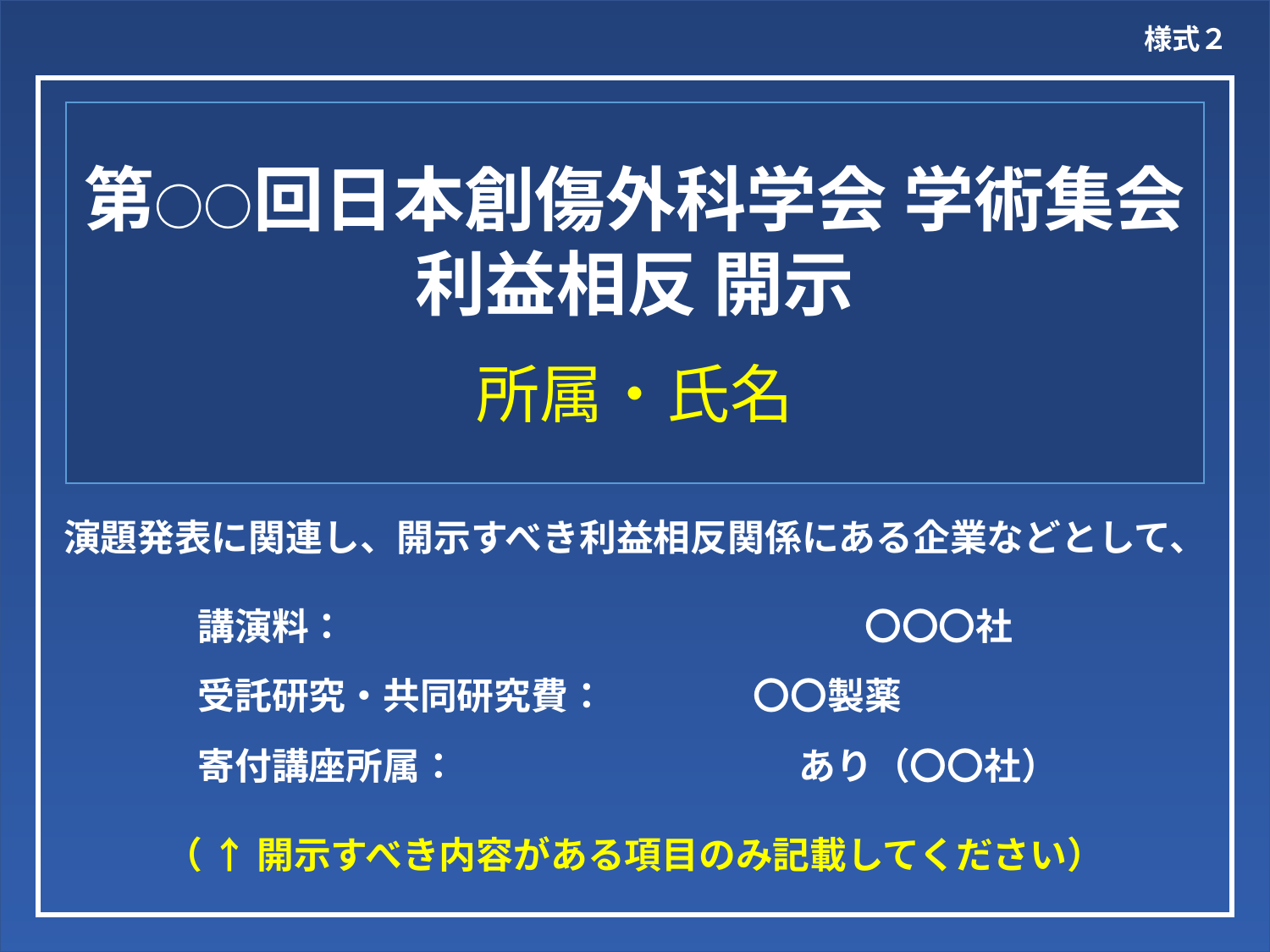

演題発表に関連し、開示すべき利益相反関係にある企業などとして、

　　　　　講演料：　　　　　　　　　　　　　　〇〇〇社

　　　　　受託研究・共同研究費：　　　　〇〇製薬

　　　　　寄付講座所属：　　　　　　　　　 あり（〇〇社）

（ ↑ 開示すべき内容がある項目のみ記載してください）
様式２

第○○回日本創傷外科学会 学術集会
利益相反 開示

所属・氏名